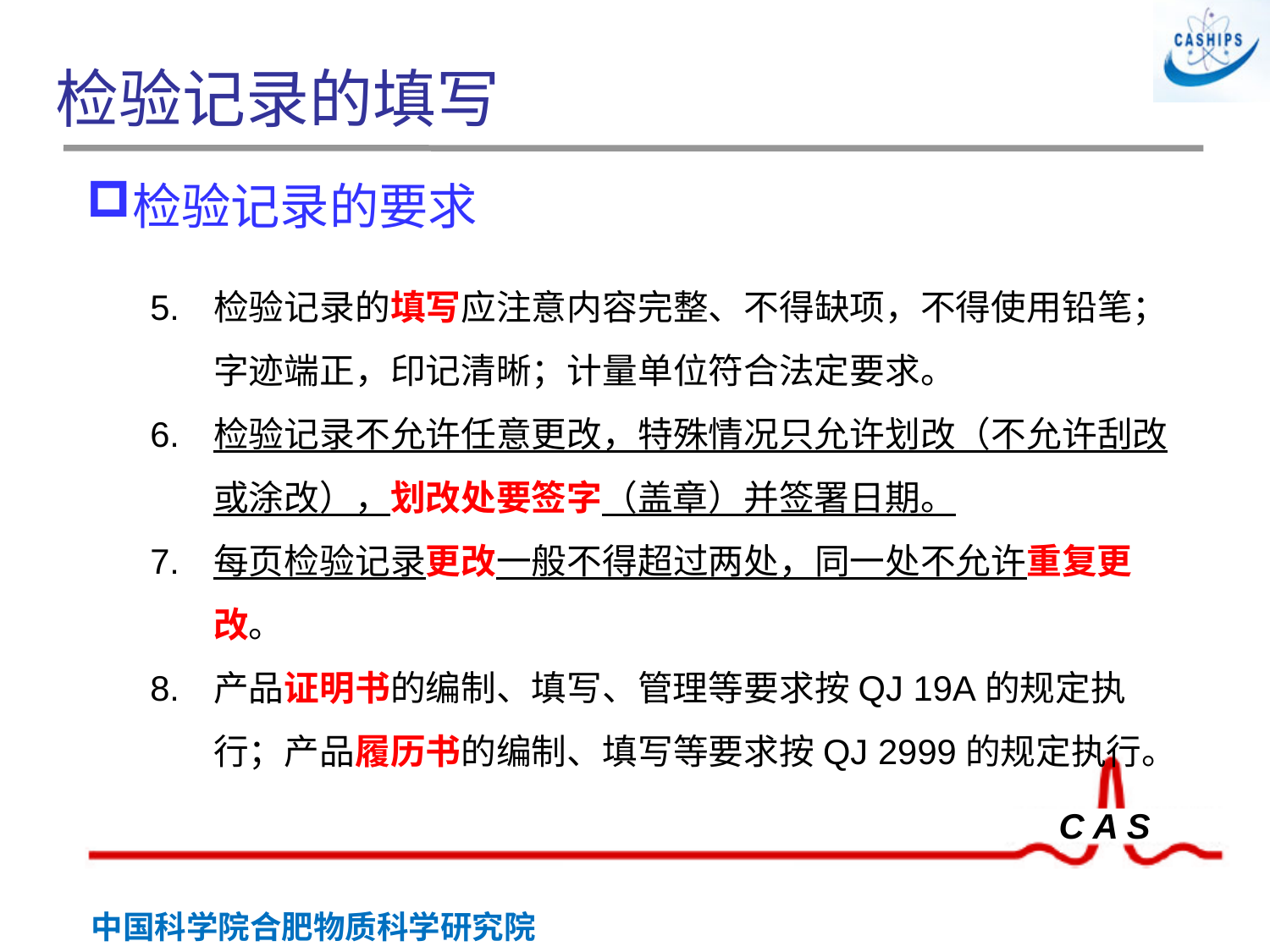

# 检验记录的填写
检验记录的要求

检验记录的填写应注意内容完整、不得缺项，不得使用铅笔；字迹端正，印记清晰；计量单位符合法定要求。
检验记录不允许任意更改，特殊情况只允许划改（不允许刮改或涂改），划改处要签字（盖章）并签署日期。
每页检验记录更改一般不得超过两处，同一处不允许重复更改。
产品证明书的编制、填写、管理等要求按QJ 19A的规定执行；产品履历书的编制、填写等要求按QJ 2999的规定执行。

  胶印章
钢印章
封印章